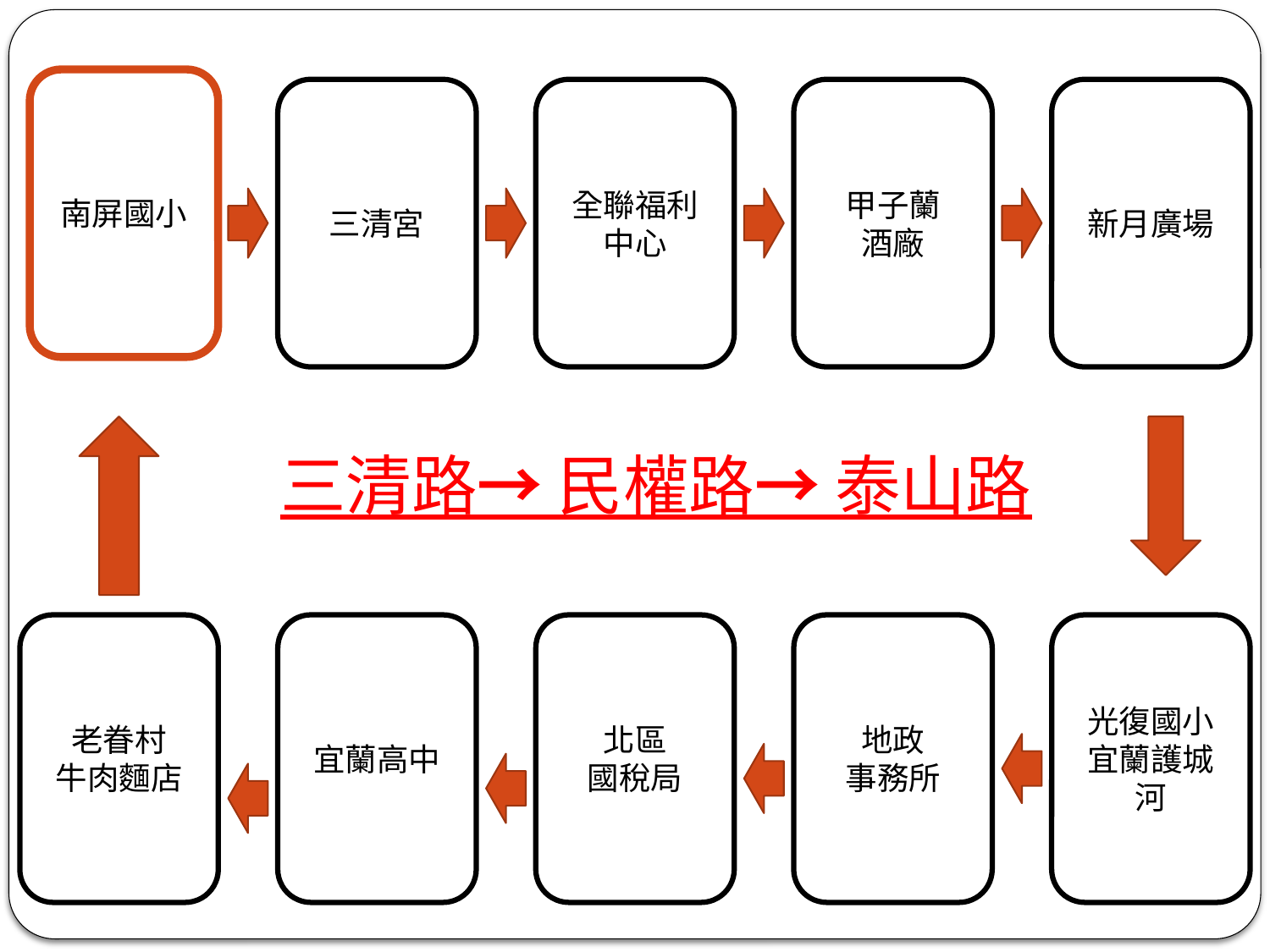

南屏國小
三清宮
全聯福利中心
甲子蘭
酒廠
新月廣場

# 三清路→ 民權路→ 泰山路
老眷村
牛肉麵店
宜蘭高中
北區
國稅局
地政
事務所
光復國小宜蘭護城河